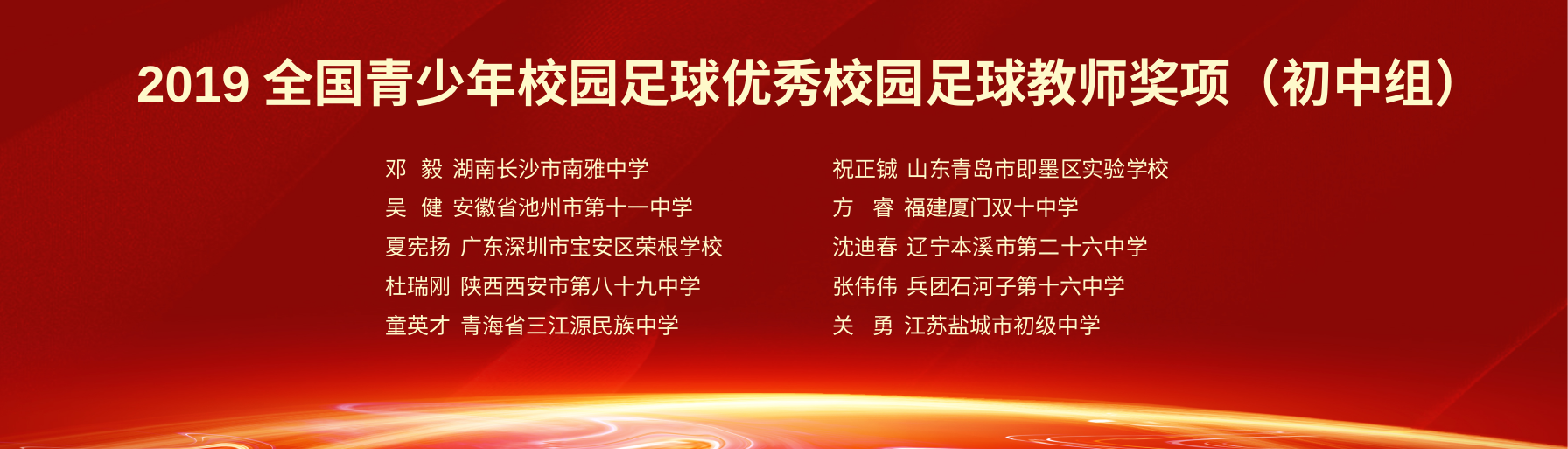

2019全国青少年校园足球优秀校园足球教师奖项（初中组）
邓   毅  湖南长沙市南雅中学
吴   健  安徽省池州市第十一中学
夏宪扬  广东深圳市宝安区荣根学校
杜瑞刚  陕西西安市第八十九中学
童英才  青海省三江源民族中学
祝正铖  山东青岛市即墨区实验学校
方    睿  福建厦门双十中学
沈迪春  辽宁本溪市第二十六中学
张伟伟  兵团石河子第十六中学
关    勇  江苏盐城市初级中学